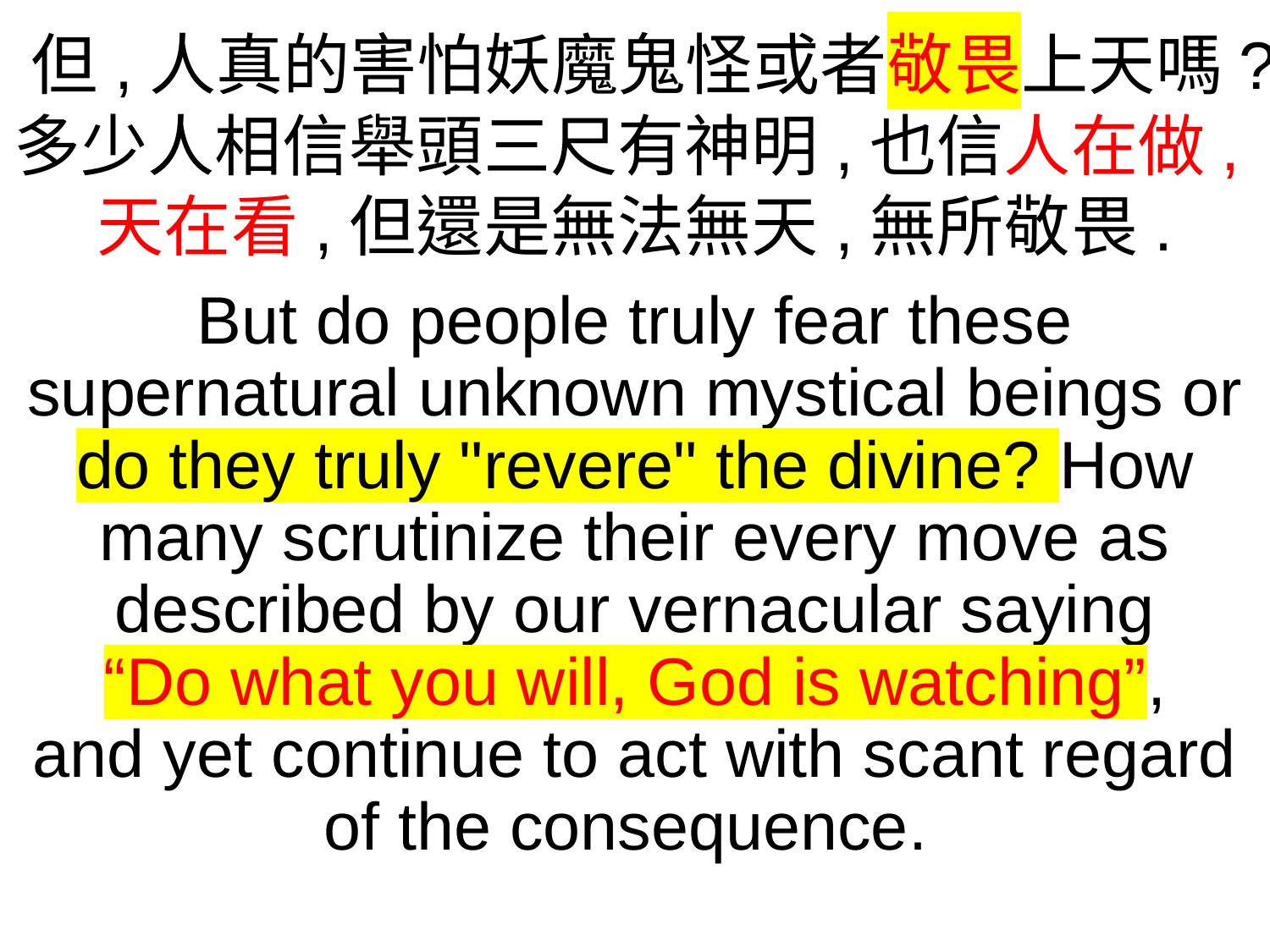

但,人真的害怕妖魔鬼怪或者敬畏上天嗎?多少人相信舉頭三尺有神明,也信人在做,天在看,但還是無法無天,無所敬畏.
But do people truly fear these supernatural unknown mystical beings or do they truly "revere" the divine? How many scrutinize their every move as described by our vernacular saying
 “Do what you will, God is watching”,
and yet continue to act with scant regard of the consequence.